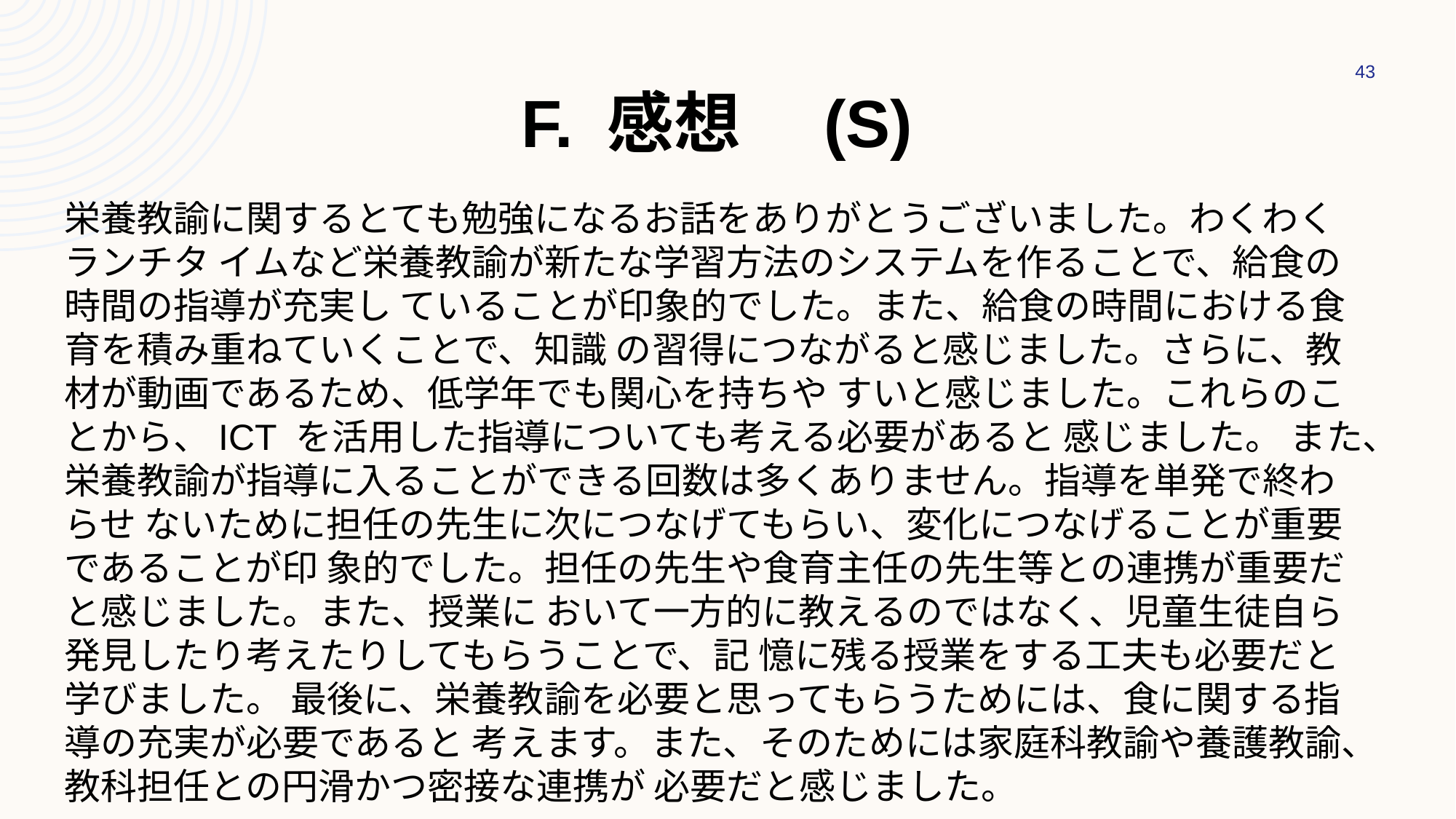

43
# F. 感想　(S)
栄養教諭に関するとても勉強になるお話をありがとうございました。わくわくランチタ イムなど栄養教諭が新たな学習方法のシステムを作ることで、給食の時間の指導が充実し ていることが印象的でした。また、給食の時間における食育を積み重ねていくことで、知識 の習得につながると感じました。さらに、教材が動画であるため、低学年でも関心を持ちや すいと感じました。これらのことから、ICT を活用した指導についても考える必要があると 感じました。 また、栄養教諭が指導に入ることができる回数は多くありません。指導を単発で終わらせ ないために担任の先生に次につなげてもらい、変化につなげることが重要であることが印 象的でした。担任の先生や食育主任の先生等との連携が重要だと感じました。また、授業に おいて一方的に教えるのではなく、児童生徒自ら発見したり考えたりしてもらうことで、記 憶に残る授業をする工夫も必要だと学びました。 最後に、栄養教諭を必要と思ってもらうためには、食に関する指導の充実が必要であると 考えます。また、そのためには家庭科教諭や養護教諭、教科担任との円滑かつ密接な連携が 必要だと感じました。